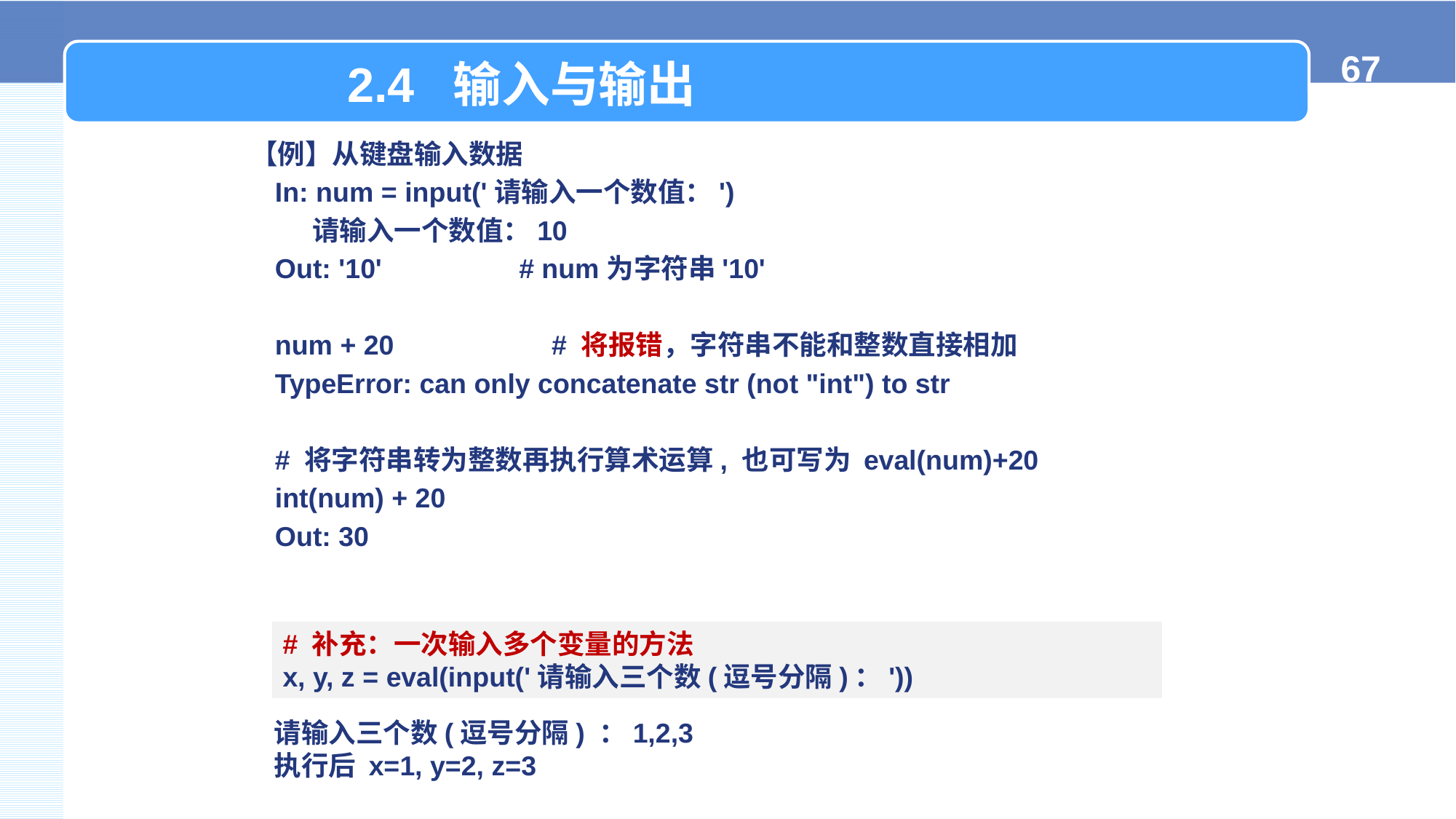

2.4  输入与输出
  【例】从键盘输入数据
In: num = input('请输入一个数值：')
     请输入一个数值：10
Out: '10'                  # num为字符串'10'

num + 20	        # 将报错，字符串不能和整数直接相加
TypeError: can only concatenate str (not "int") to str

# 将字符串转为整数再执行算术运算, 也可写为 eval(num)+20
int(num) + 20
Out: 30
# 补充：一次输入多个变量的方法
x, y, z = eval(input('请输入三个数(逗号分隔)：'))
请输入三个数(逗号分隔) ：1,2,3
执行后 x=1, y=2, z=3